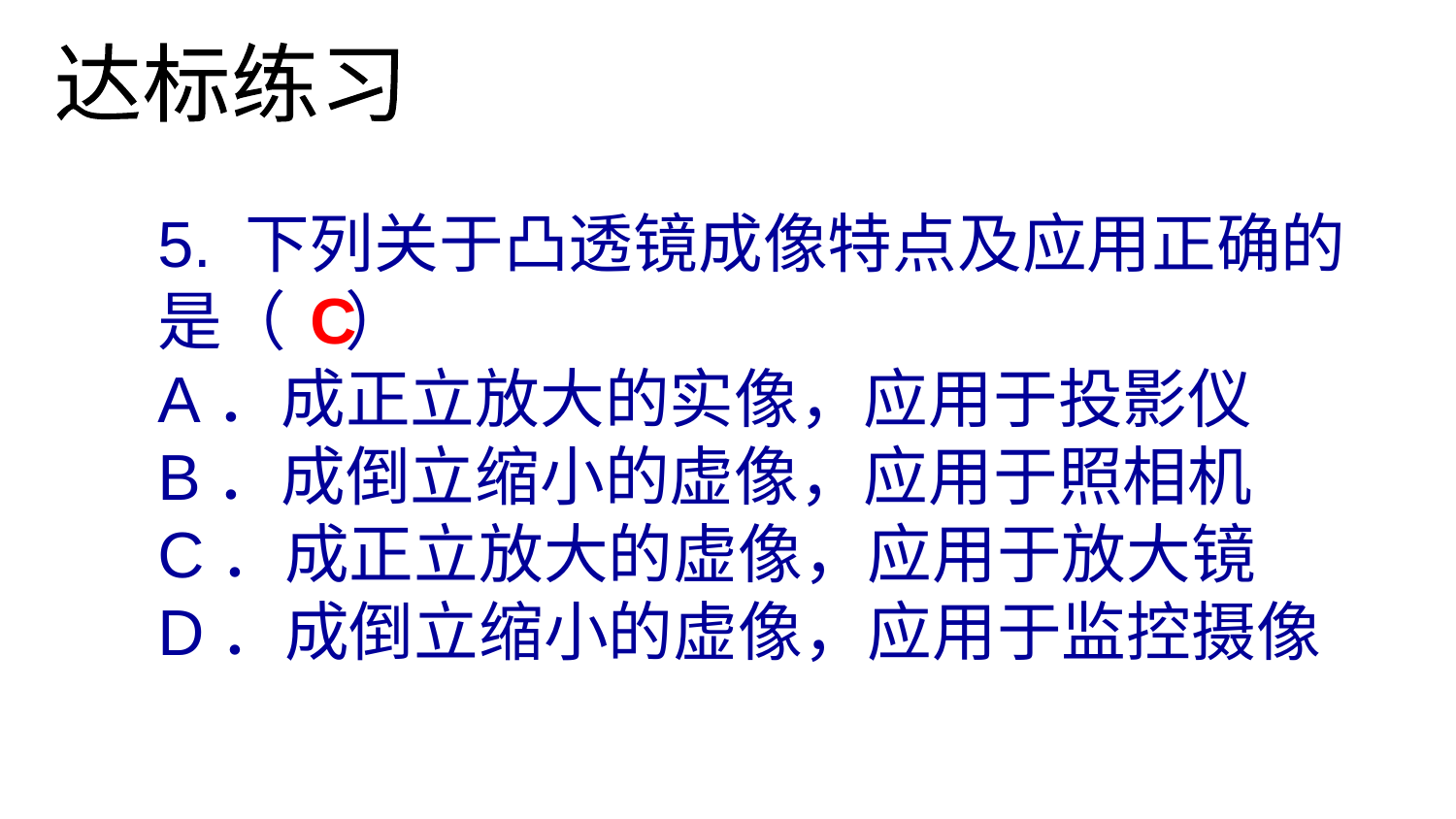

达标练习
5. 下列关于凸透镜成像特点及应用正确的是（    ）
A．成正立放大的实像，应用于投影仪
B．成倒立缩小的虚像，应用于照相机
C．成正立放大的虚像，应用于放大镜
D．成倒立缩小的虚像，应用于监控摄像
C